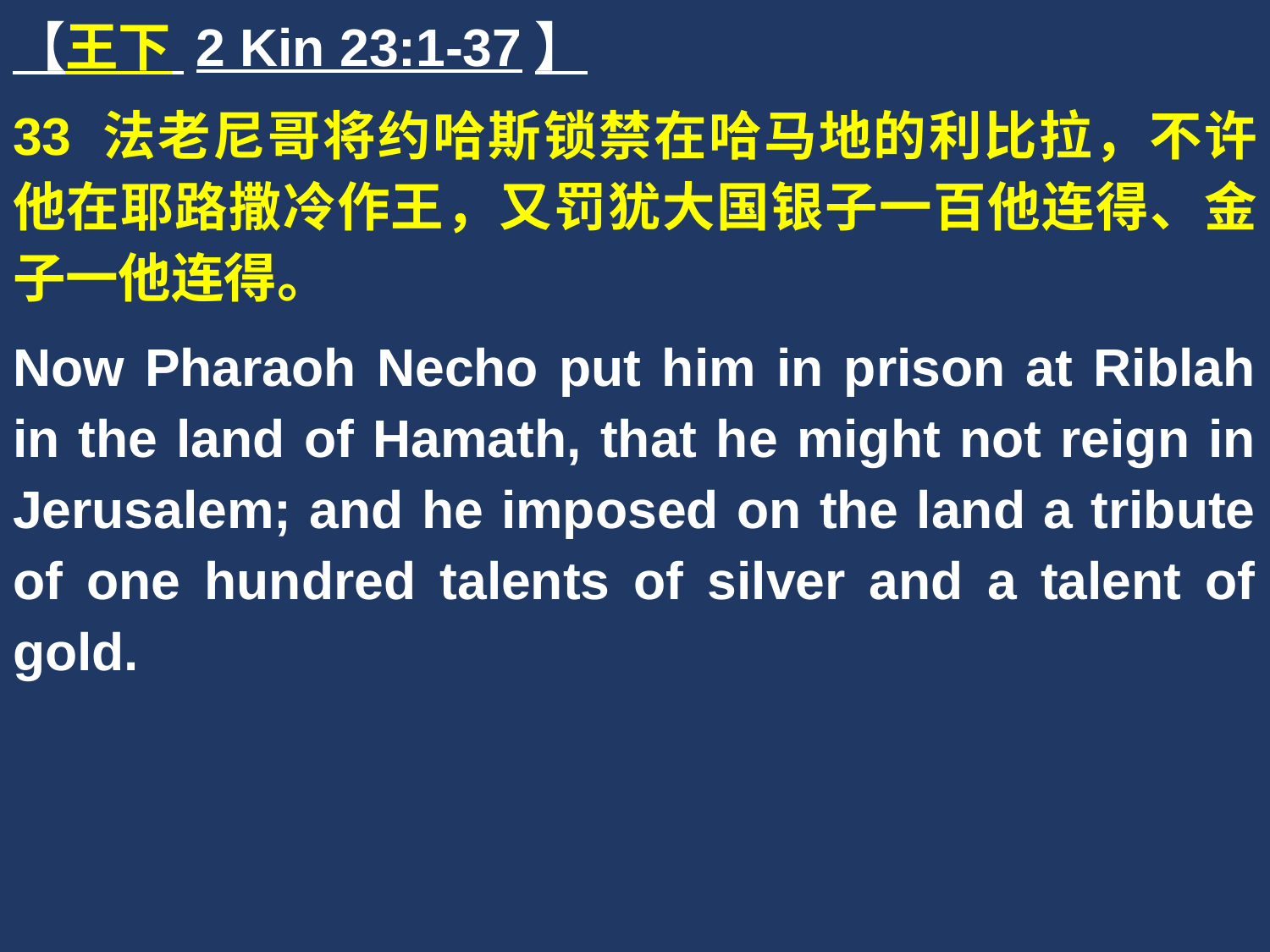

【王下 2 Kin 23:1-37】
33 法老尼哥将约哈斯锁禁在哈马地的利比拉，不许他在耶路撒冷作王，又罚犹大国银子一百他连得、金子一他连得。
Now Pharaoh Necho put him in prison at Riblah in the land of Hamath, that he might not reign in Jerusalem; and he imposed on the land a tribute of one hundred talents of silver and a talent of gold.